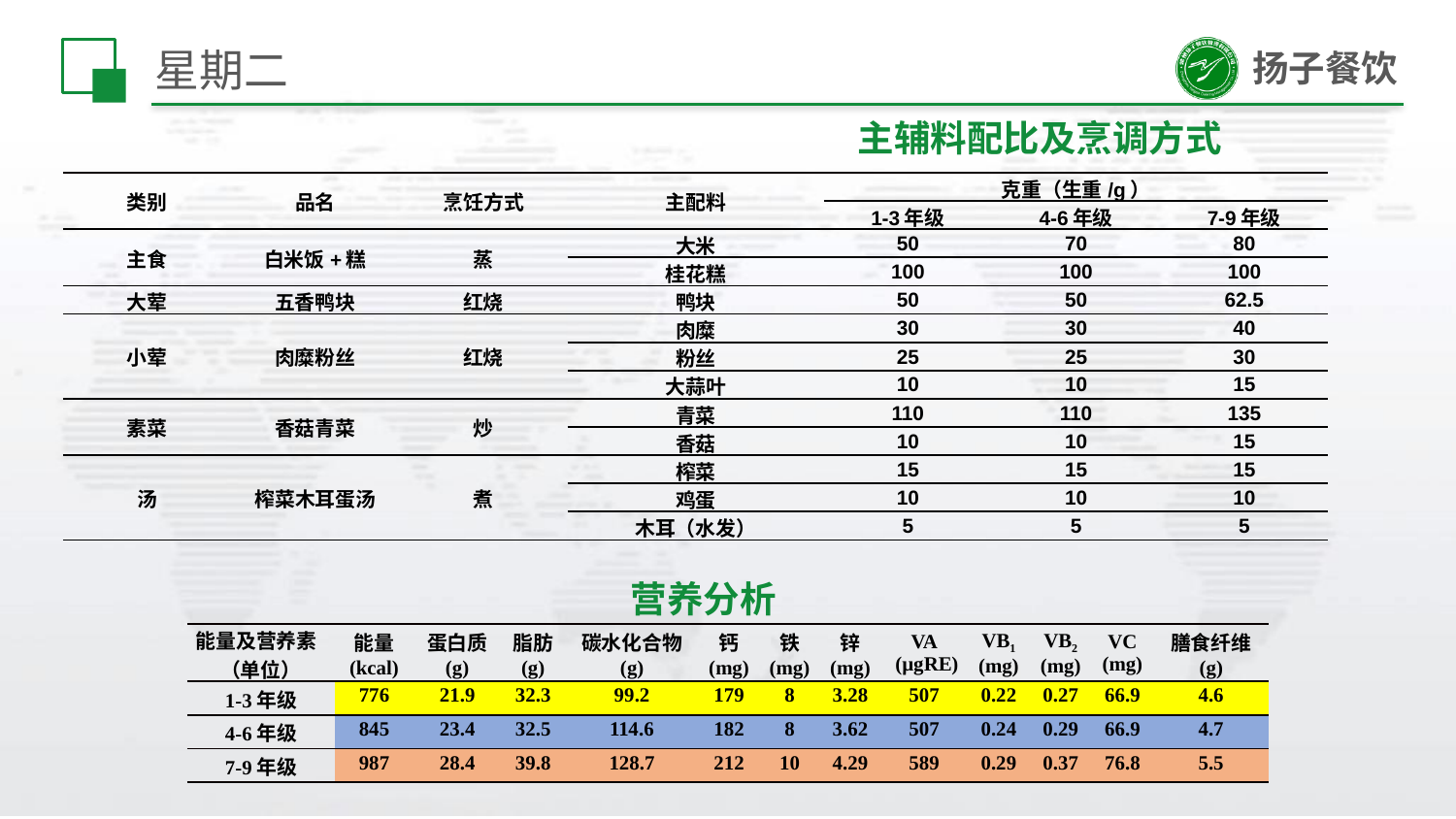

# 星期二
主辅料配比及烹调方式
| 类别 | 品名 | 烹饪方式 | 主配料 | 克重（生重/g） |  |  |
| --- | --- | --- | --- | --- | --- | --- |
|  |  |  |  | 1-3年级 | 4-6年级 | 7-9年级 |
| 主食 | 白米饭+糕 | 蒸 | 大米 | 50 | 70 | 80 |
|  |  |  | 桂花糕 | 100 | 100 | 100 |
| 大荤 | 五香鸭块 | 红烧 | 鸭块 | 50 | 50 | 62.5 |
| 小荤 | 肉糜粉丝 | 红烧 | 肉糜 | 30 | 30 | 40 |
|  |  |  | 粉丝 | 25 | 25 | 30 |
|  |  |  | 大蒜叶 | 10 | 10 | 15 |
| 素菜 | 香菇青菜 | 炒 | 青菜 | 110 | 110 | 135 |
|  |  |  | 香菇 | 10 | 10 | 15 |
| 汤 | 榨菜木耳蛋汤 | 煮 | 榨菜 | 15 | 15 | 15 |
|  |  |  | 鸡蛋 | 10 | 10 | 10 |
|  |  |  | 木耳（水发） | 5 | 5 | 5 |
营养分析
| 能量及营养素 （单位） | 能量 (kcal) | 蛋白质 (g) | 脂肪 (g) | 碳水化合物 (g) | 钙 (mg) | 铁 (mg) | 锌 (mg) | VA (µgRE) | VB1 (mg) | VB2 (mg) | VC (mg) | 膳食纤维 (g) |
| --- | --- | --- | --- | --- | --- | --- | --- | --- | --- | --- | --- | --- |
| 1-3年级 | 776 | 21.9 | 32.3 | 99.2 | 179 | 8 | 3.28 | 507 | 0.22 | 0.27 | 66.9 | 4.6 |
| 4-6年级 | 845 | 23.4 | 32.5 | 114.6 | 182 | 8 | 3.62 | 507 | 0.24 | 0.29 | 66.9 | 4.7 |
| 7-9年级 | 987 | 28.4 | 39.8 | 128.7 | 212 | 10 | 4.29 | 589 | 0.29 | 0.37 | 76.8 | 5.5 |